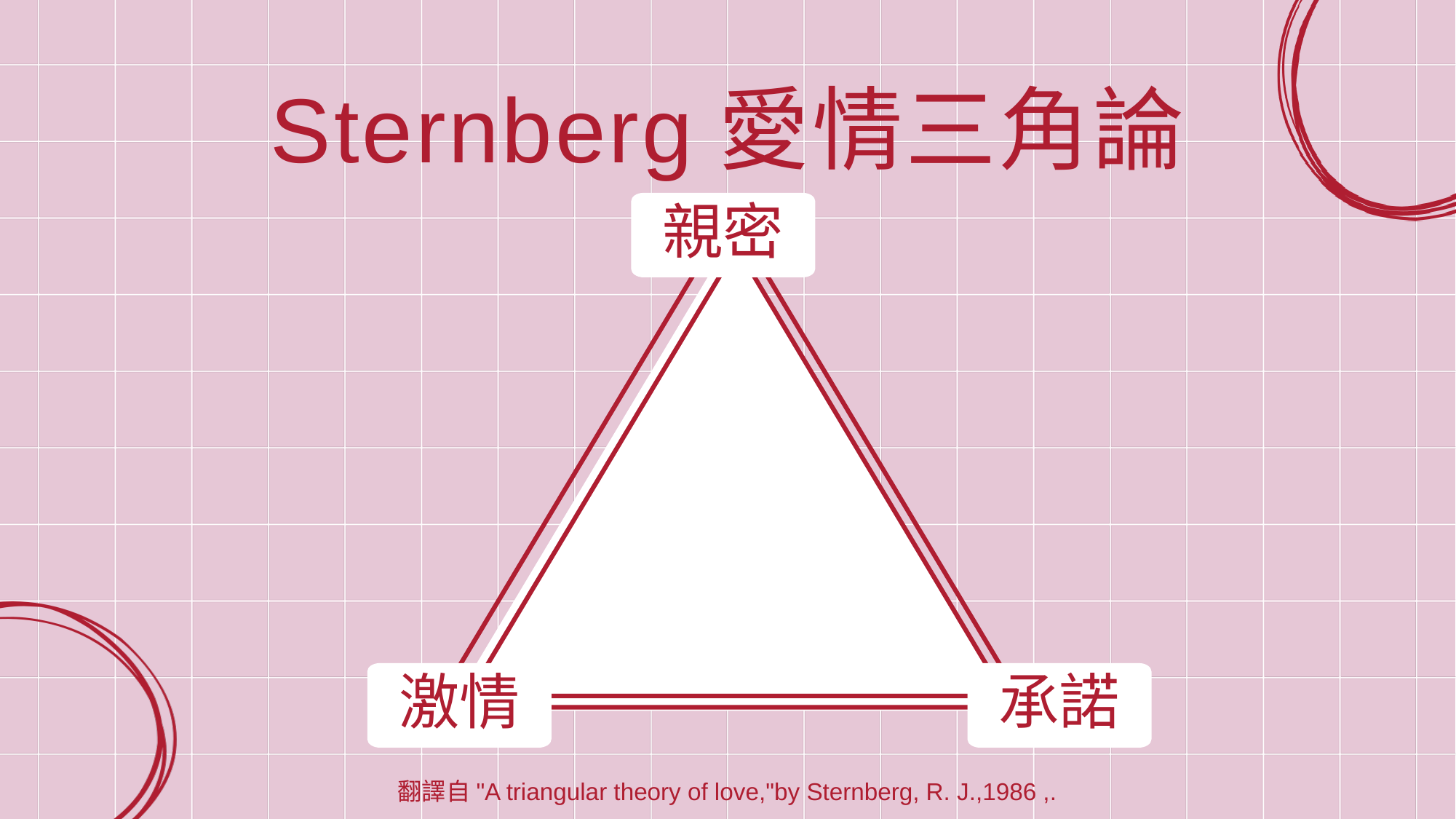

Sternberg愛情三角論

親密

激情

承諾
翻譯自"A triangular theory of love,"by Sternberg, R. J.,1986 ,. Psychological Review, 93, 119-135.